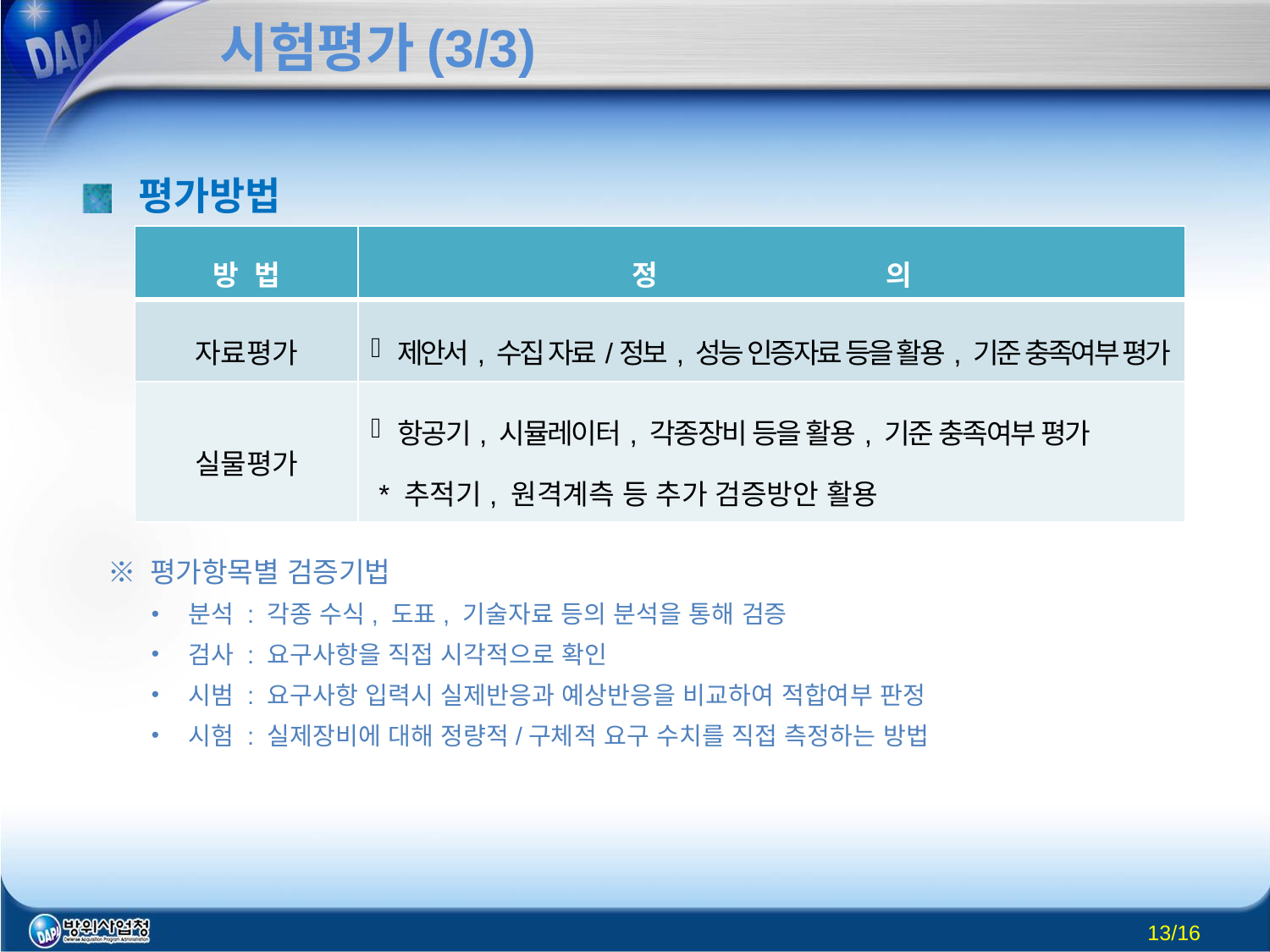

# 시험평가(3/3)
평가방법

    ※ 평가항목별 검증기법
분석 : 각종 수식, 도표, 기술자료 등의 분석을 통해 검증
검사 : 요구사항을 직접 시각적으로 확인
시범 : 요구사항 입력시 실제반응과 예상반응을 비교하여 적합여부 판정
시험 : 실제장비에 대해 정량적/구체적 요구 수치를 직접 측정하는 방법
| 방 법 | 정 의 |
| --- | --- |
| 자료평가 | 제안서, 수집 자료/정보, 성능 인증자료 등을 활용, 기준 충족여부 평가 |
| 실물평가 | 항공기, 시뮬레이터, 각종장비 등을 활용, 기준 충족여부 평가 \* 추적기, 원격계측 등 추가 검증방안 활용 |
13/16